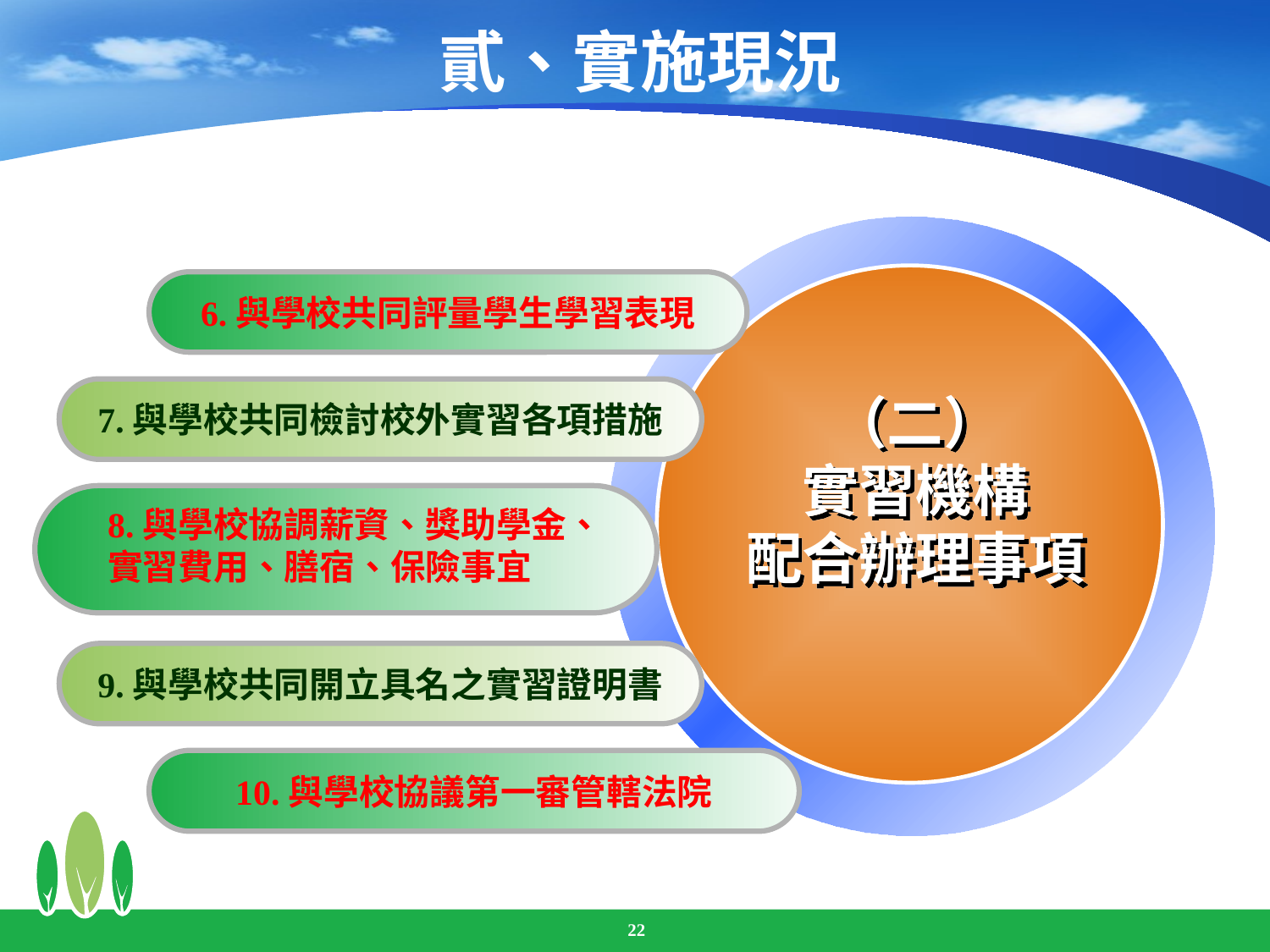

# 貳、實施現況

6.與學校共同評量學生學習表現
7.與學校共同檢討校外實習各項措施
（二）
實習機構
配合辦理事項

9.與學校共同開立具名之實習證明書
10.與學校協議第一審管轄法院
8.與學校協調薪資、獎助學金、實習費用、膳宿、保險事宜
22